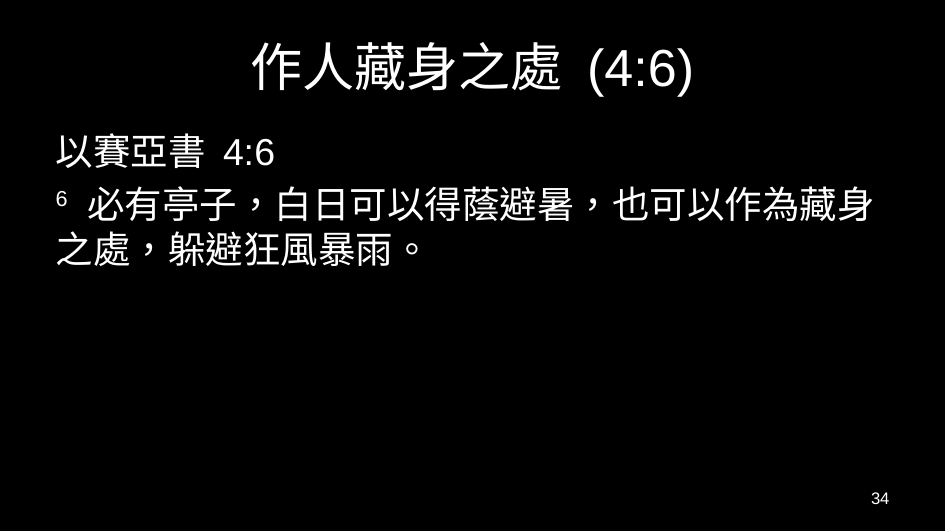

# 作人藏身之處 (4:6)
以賽亞書 4:6
6 必有亭子，白日可以得蔭避暑，也可以作為藏身之處，躲避狂風暴雨。

34